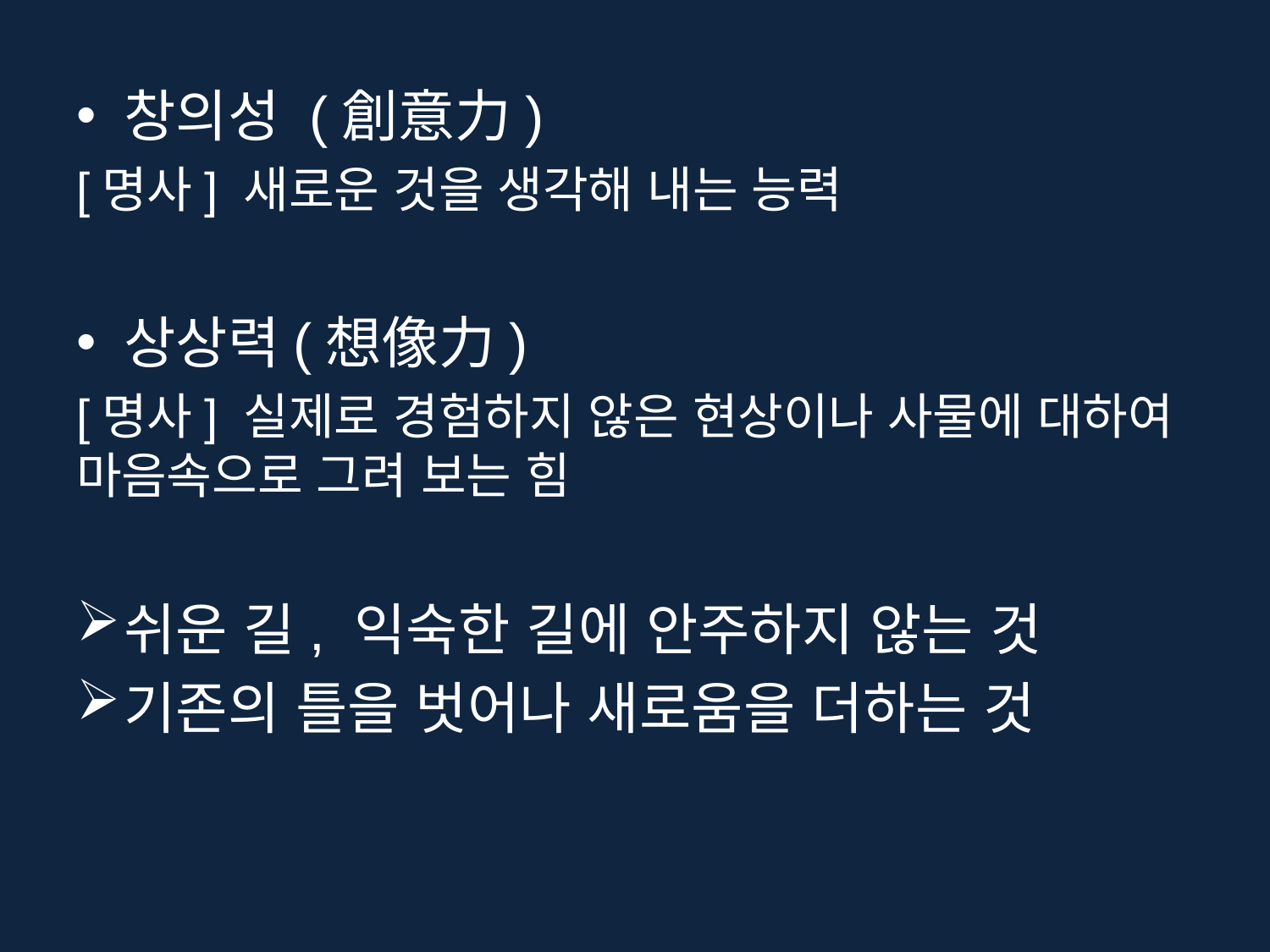

창의성 (創意力)
[명사] 새로운 것을 생각해 내는 능력

상상력(想像力)
[명사] 실제로 경험하지 않은 현상이나 사물에 대하여 마음속으로 그려 보는 힘

쉬운 길, 익숙한 길에 안주하지 않는 것
기존의 틀을 벗어나 새로움을 더하는 것